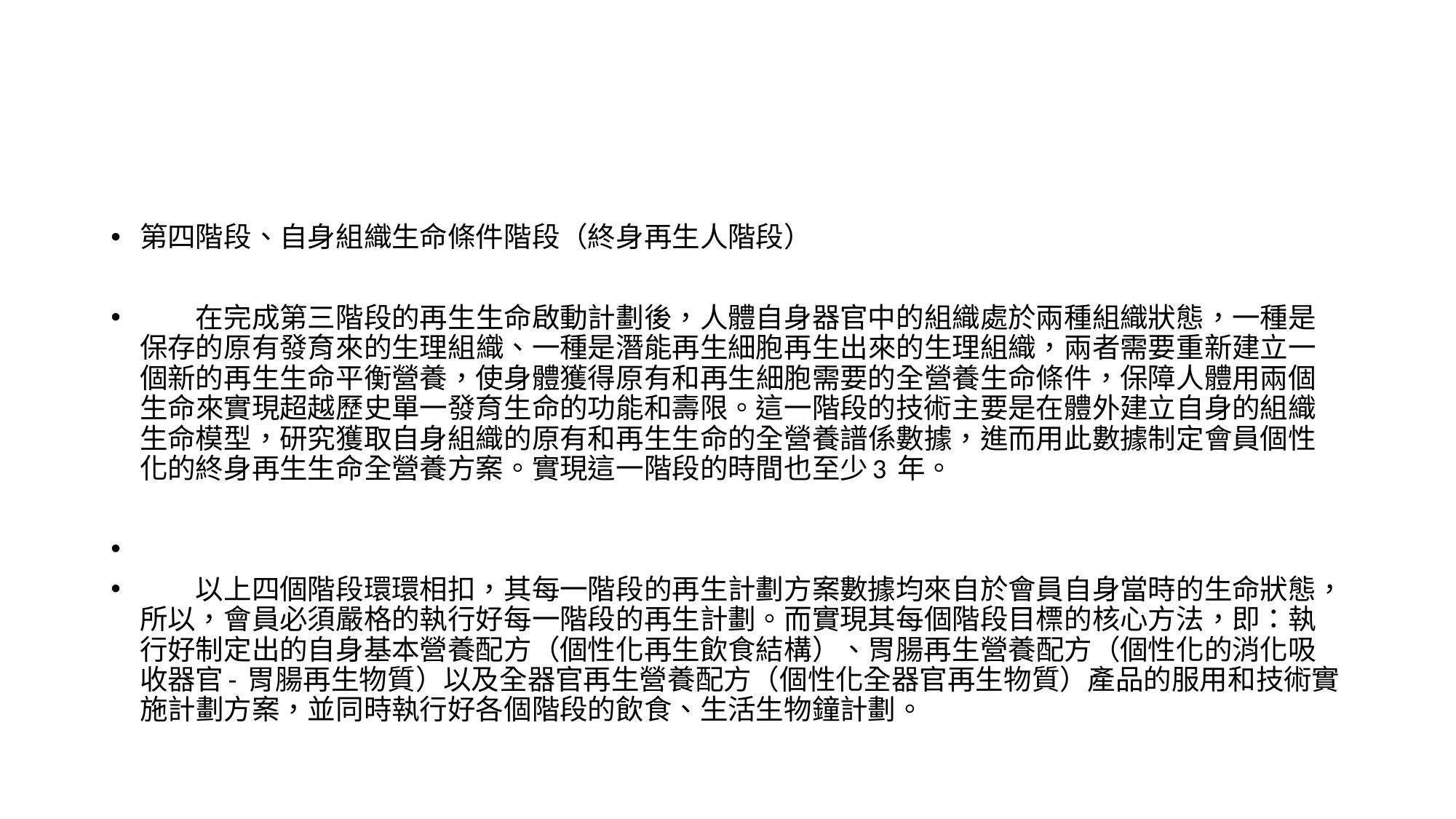

第四階段、自身組織生命條件階段（終身再生人階段）

　　在完成第三階段的再生生命啟動計劃後，人體自身器官中的組織處於兩種組織狀態，一種是保存的原有發育來的生理組織、一種是潛能再生細胞再生出來的生理組織，兩者需要重新建立一個新的再生生命平衡營養，使身體獲得原有和再生細胞需要的全營養生命條件，保障人體用兩個生命來實現超越歷史單一發育生命的功能和壽限。這一階段的技術主要是在體外建立自身的組織生命模型，研究獲取自身組織的原有和再生生命的全營養譜係數據，進而用此數據制定會員個性化的終身再生生命全營養方案。實現這一階段的時間也至少3 年。

　　以上四個階段環環相扣，其每一階段的再生計劃方案數據均來自於會員自身當時的生命狀態，所以，會員必須嚴格的執行好每一階段的再生計劃。而實現其每個階段目標的核心方法，即：執行好制定出的自身基本營養配方（個性化再生飲食結構）、胃腸再生營養配方（個性化的消化吸收器官- 胃腸再生物質）以及全器官再生營養配方（個性化全器官再生物質）產品的服用和技術實施計劃方案，並同時執行好各個階段的飲食、生活生物鐘計劃。